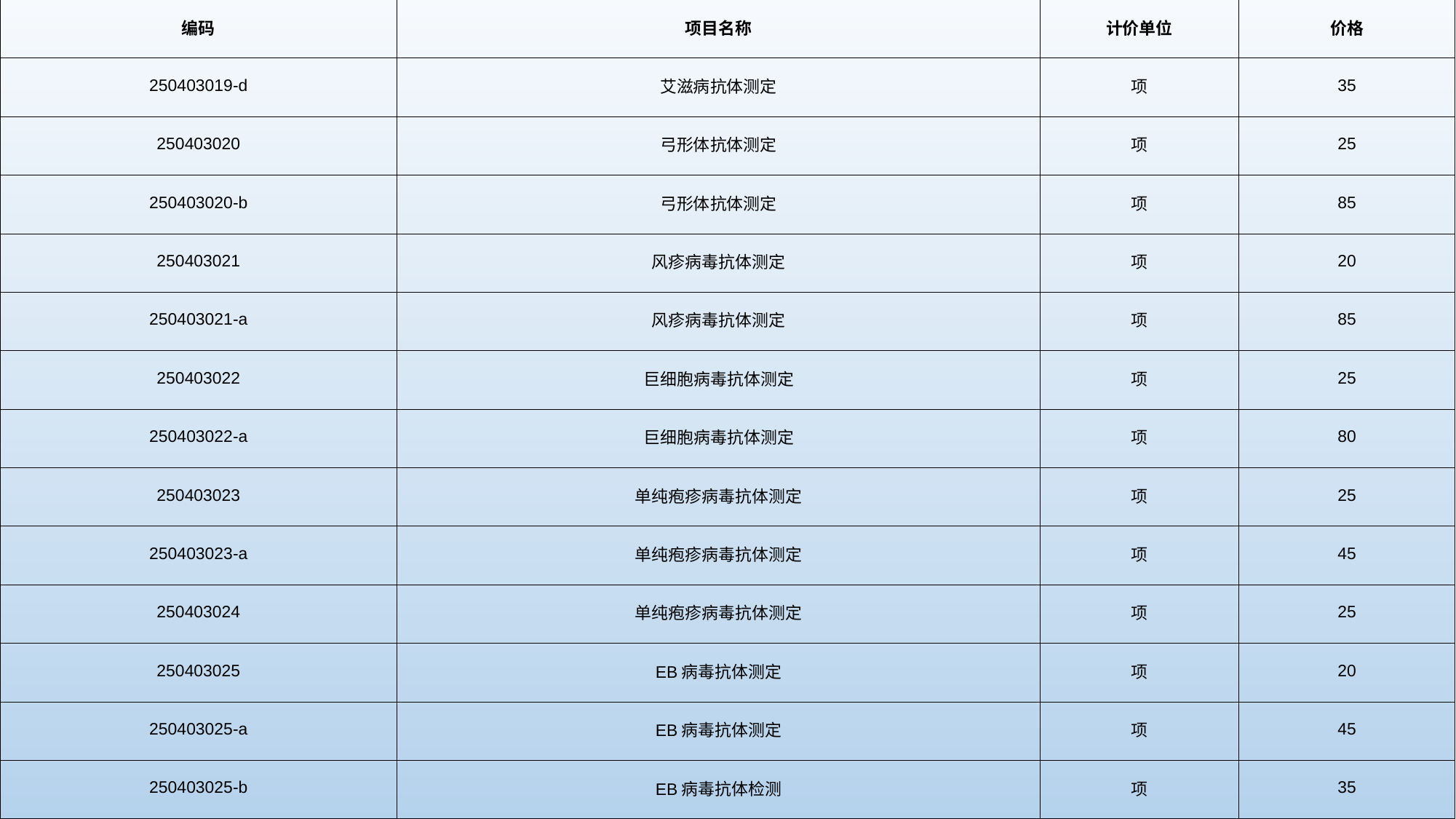

| 编码 | 项目名称 | 计价单位 | 价格 |
| --- | --- | --- | --- |
| 250403019-d | 艾滋病抗体测定 | 项 | 35 |
| 250403020 | 弓形体抗体测定 | 项 | 25 |
| 250403020-b | 弓形体抗体测定 | 项 | 85 |
| 250403021 | 风疹病毒抗体测定 | 项 | 20 |
| 250403021-a | 风疹病毒抗体测定 | 项 | 85 |
| 250403022 | 巨细胞病毒抗体测定 | 项 | 25 |
| 250403022-a | 巨细胞病毒抗体测定 | 项 | 80 |
| 250403023 | 单纯疱疹病毒抗体测定 | 项 | 25 |
| 250403023-a | 单纯疱疹病毒抗体测定 | 项 | 45 |
| 250403024 | 单纯疱疹病毒抗体测定 | 项 | 25 |
| 250403025 | EB病毒抗体测定 | 项 | 20 |
| 250403025-a | EB病毒抗体测定 | 项 | 45 |
| 250403025-b | EB病毒抗体检测 | 项 | 35 |